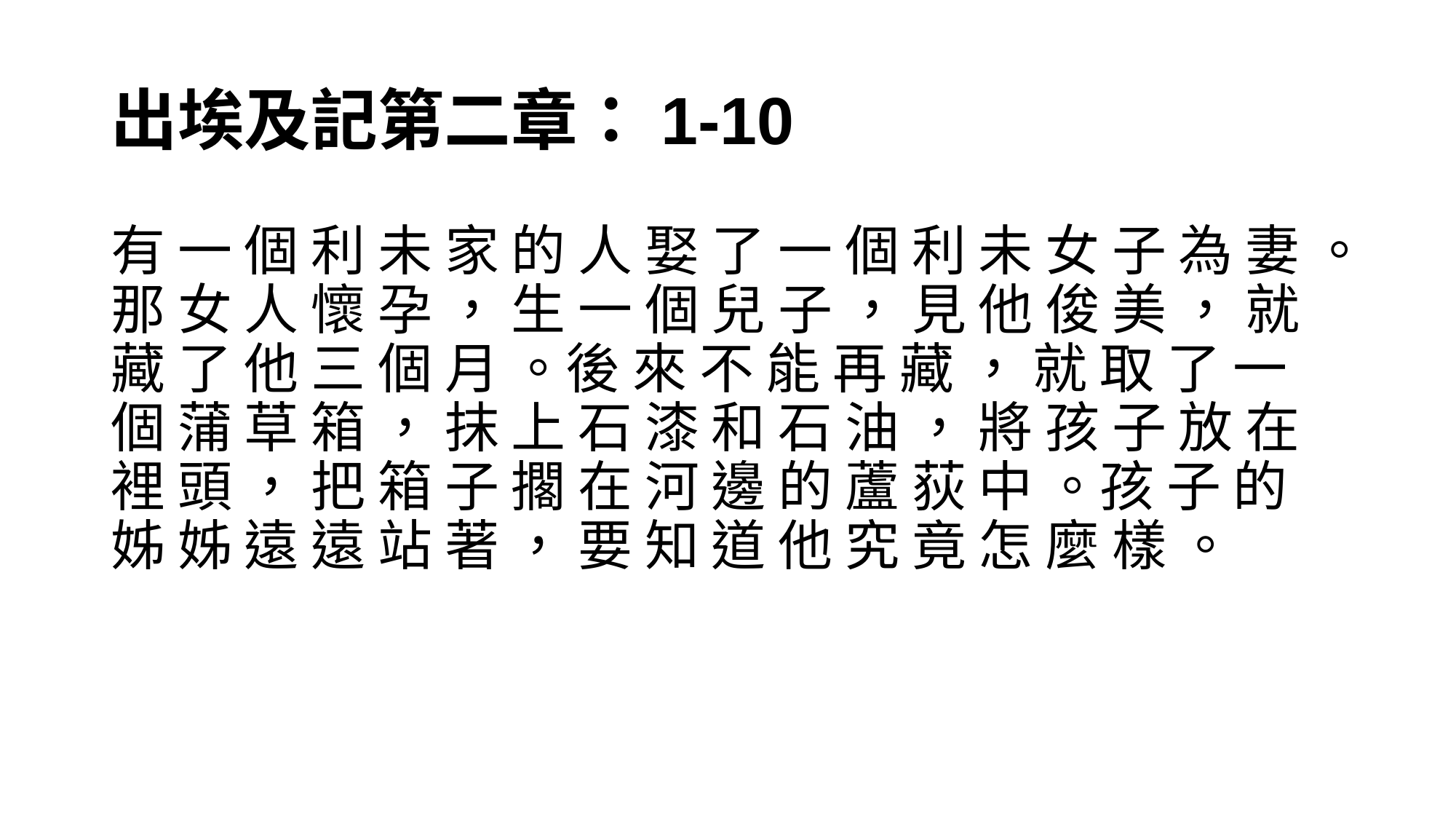

# 出埃及記第二章：1-10
有 一 個 利 未 家 的 人 娶 了 一 個 利 未 女 子 為 妻 。那 女 人 懷 孕 ， 生 一 個 兒 子 ， 見 他 俊 美 ， 就 藏 了 他 三 個 月 。後 來 不 能 再 藏 ， 就 取 了 一 個 蒲 草 箱 ， 抹 上 石 漆 和 石 油 ， 將 孩 子 放 在 裡 頭 ， 把 箱 子 擱 在 河 邊 的 蘆 荻 中 。孩 子 的 姊 姊 遠 遠 站 著 ， 要 知 道 他 究 竟 怎 麼 樣 。